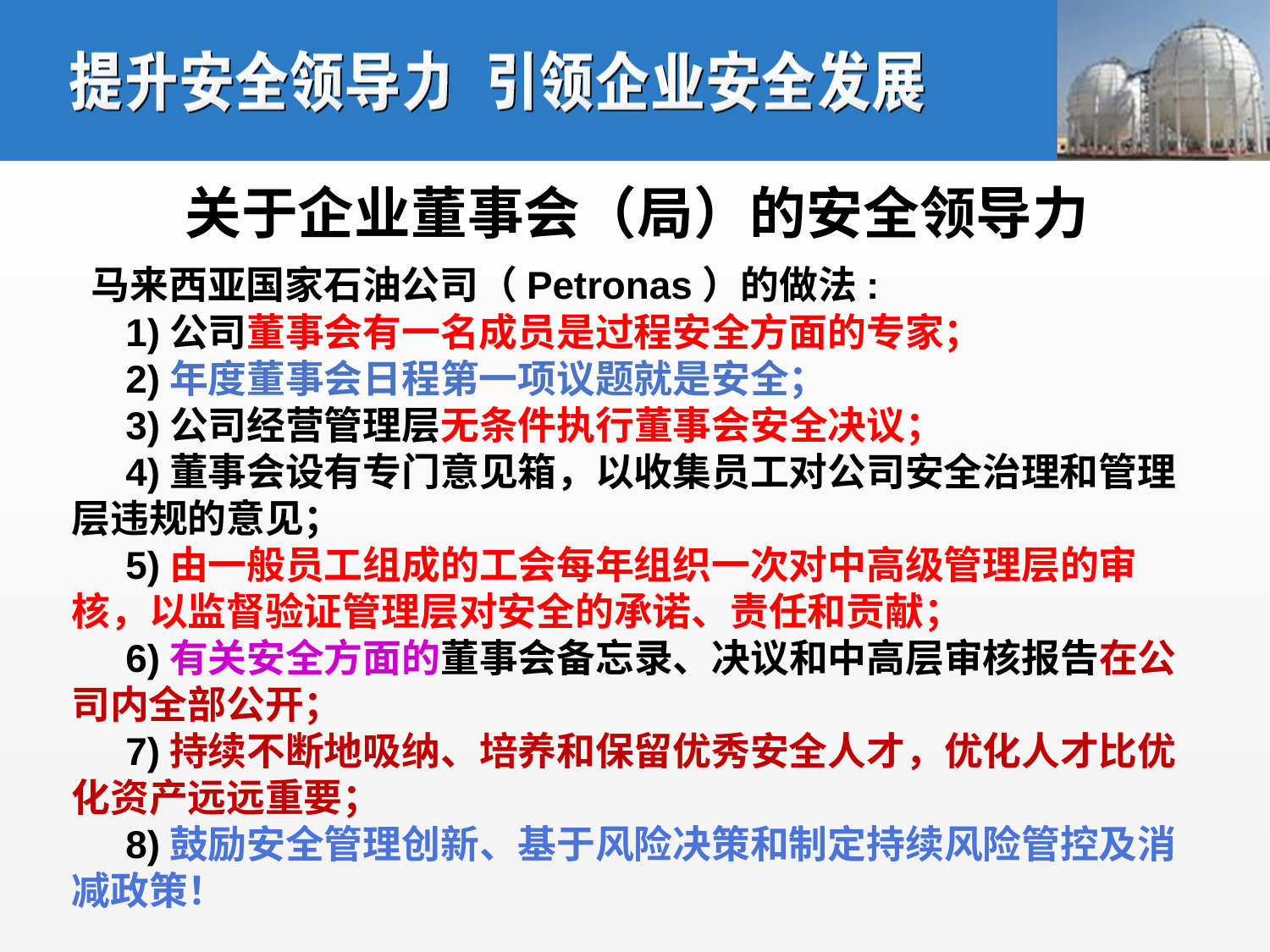

关于企业董事会（局）的安全领导力
 马来西亚国家石油公司（Petronas）的做法:
     1)公司董事会有一名成员是过程安全方面的专家；
     2)年度董事会日程第一项议题就是安全；
     3)公司经营管理层无条件执行董事会安全决议；
     4)董事会设有专门意见箱，以收集员工对公司安全治理和管理层违规的意见；
     5)由一般员工组成的工会每年组织一次对中高级管理层的审核，以监督验证管理层对安全的承诺、责任和贡献；
     6)有关安全方面的董事会备忘录、决议和中高层审核报告在公司内全部公开；
     7)持续不断地吸纳、培养和保留优秀安全人才，优化人才比优化资产远远重要；
     8)鼓励安全管理创新、基于风险决策和制定持续风险管控及消减政策！
57